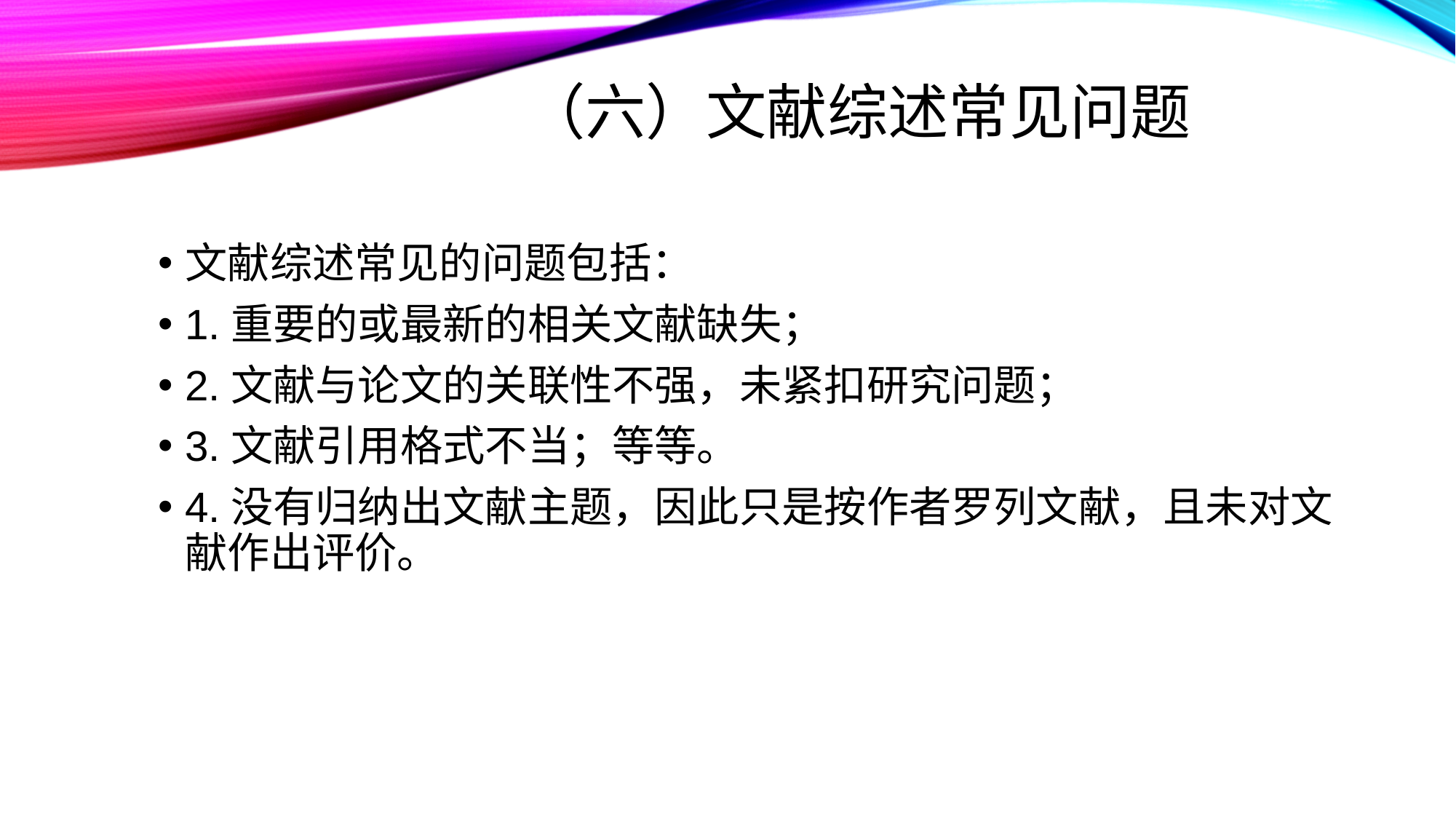

# （六）文献综述常见问题
文献综述常见的问题包括：
1.重要的或最新的相关文献缺失；
2.文献与论文的关联性不强，未紧扣研究问题；
3.文献引用格式不当；等等。
4.没有归纳出文献主题，因此只是按作者罗列文献，且未对文献作出评价。